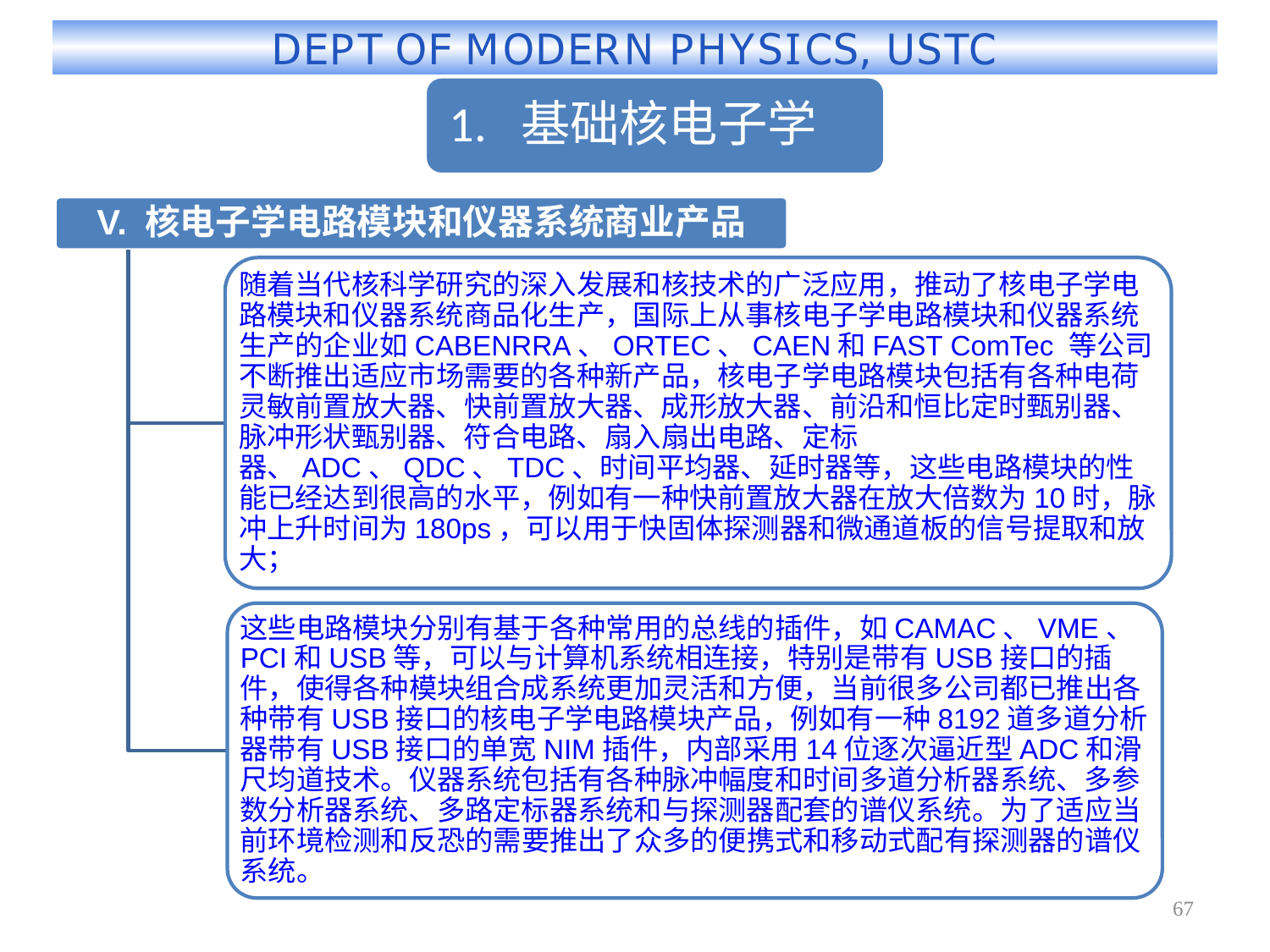

1.  基础核电子学
V. 核电子学电路模块和仪器系统商业产品
随着当代核科学研究的深入发展和核技术的广泛应用，推动了核电子学电路模块和仪器系统商品化生产，国际上从事核电子学电路模块和仪器系统生产的企业如CABENRRA、ORTEC、CAEN和FAST ComTec 等公司不断推出适应市场需要的各种新产品，核电子学电路模块包括有各种电荷灵敏前置放大器、快前置放大器、成形放大器、前沿和恒比定时甄别器、脉冲形状甄别器、符合电路、扇入扇出电路、定标器、ADC、QDC、TDC、时间平均器、延时器等，这些电路模块的性能已经达到很高的水平，例如有一种快前置放大器在放大倍数为10时，脉冲上升时间为180ps，可以用于快固体探测器和微通道板的信号提取和放大；
这些电路模块分别有基于各种常用的总线的插件，如CAMAC、VME、PCI和USB等，可以与计算机系统相连接，特别是带有USB接口的插件，使得各种模块组合成系统更加灵活和方便，当前很多公司都已推出各种带有USB接口的核电子学电路模块产品，例如有一种8192道多道分析器带有USB接口的单宽NIM插件，内部采用14位逐次逼近型ADC和滑尺均道技术。仪器系统包括有各种脉冲幅度和时间多道分析器系统、多参数分析器系统、多路定标器系统和与探测器配套的谱仪系统。为了适应当前环境检测和反恐的需要推出了众多的便携式和移动式配有探测器的谱仪系统。
67